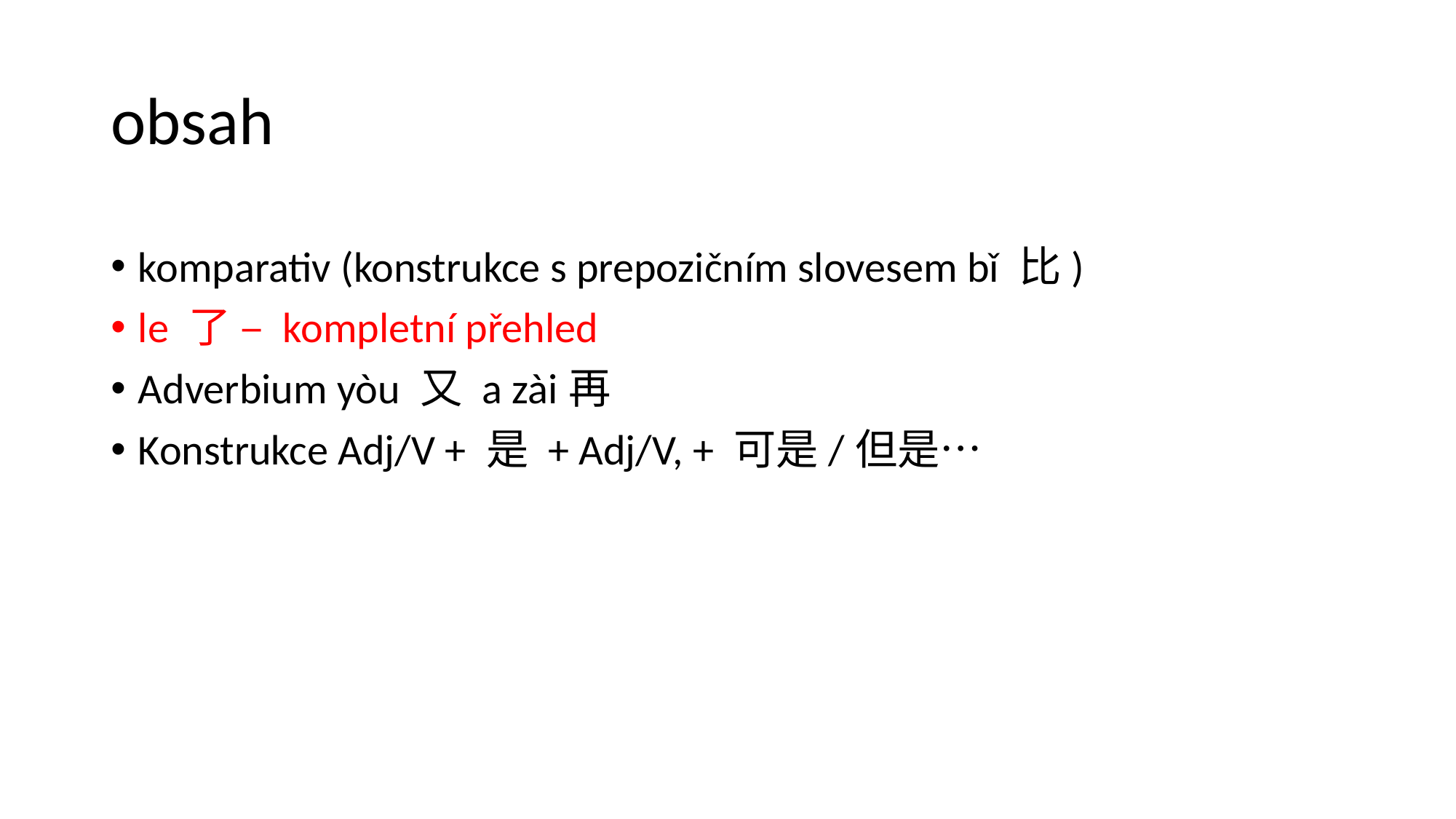

# obsah

komparativ (konstrukce s prepozičním slovesem bǐ 比)
le 了 – kompletní přehled
Adverbium yòu 又 a zài再
Konstrukce Adj/V + 是 + Adj/V, + 可是/但是…